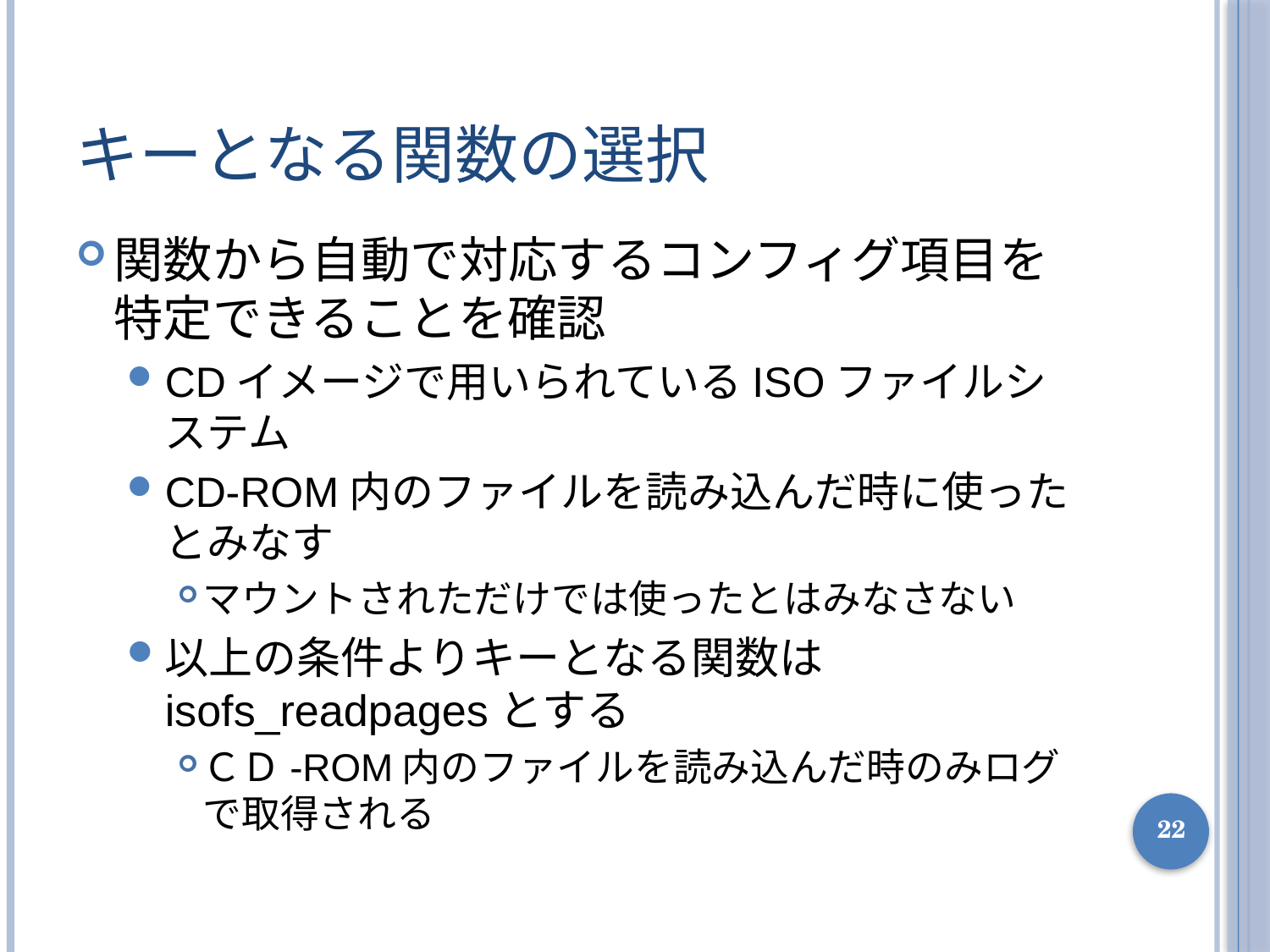

# キーとなる関数の選択
関数から自動で対応するコンフィグ項目を特定できることを確認
CDイメージで用いられているISOファイルシステム
CD-ROM内のファイルを読み込んだ時に使ったとみなす
マウントされただけでは使ったとはみなさない
以上の条件よりキーとなる関数はisofs_readpagesとする
ＣＤ-ROM内のファイルを読み込んだ時のみログで取得される

22